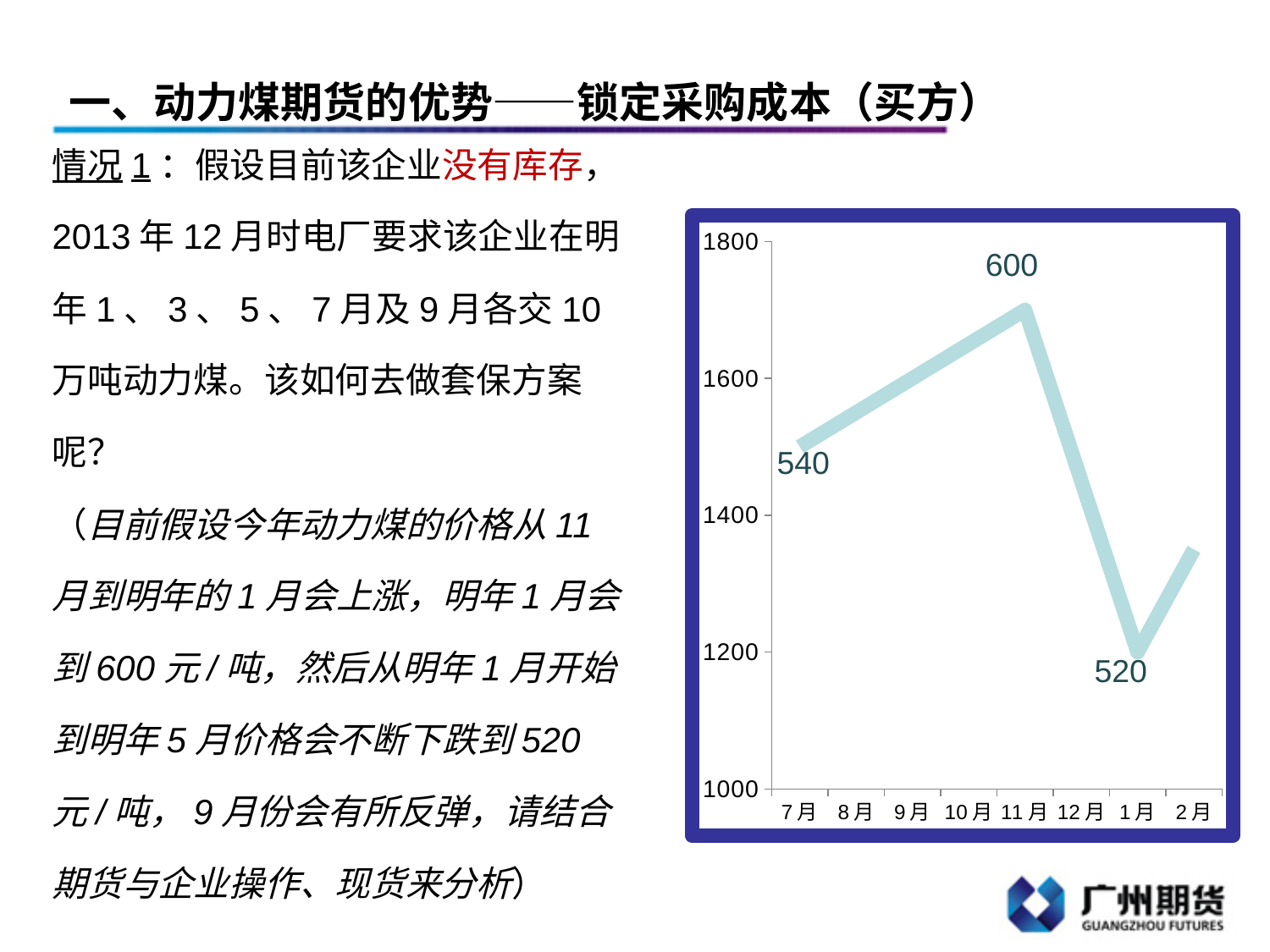

企业经营案例

一、动力煤期货的优势——锁定采购成本（买方）
情况1：假设目前该企业没有库存，2013年12月时电厂要求该企业在明年1、3、5、7月及9月各交10万吨动力煤。该如何去做套保方案呢？
（目前假设今年动力煤的价格从11月到明年的1月会上涨，明年1月会到600元/吨，然后从明年1月开始到明年5月价格会不断下跌到520元/吨，9月份会有所反弹，请结合期货与企业操作、现货来分析）

### Chart

| Category |  |
|---|---|
| 7月 | 1500.0 |
| 8月 | 1550.0 |
| 9月 | 1600.0 |
| 10月 | 1650.0 |
| 11月 | 1700.0 |
| 12月 | 1450.0 |
| 1月 | 1200.0 |
| 2月 | 1350.0 |
600
540
520